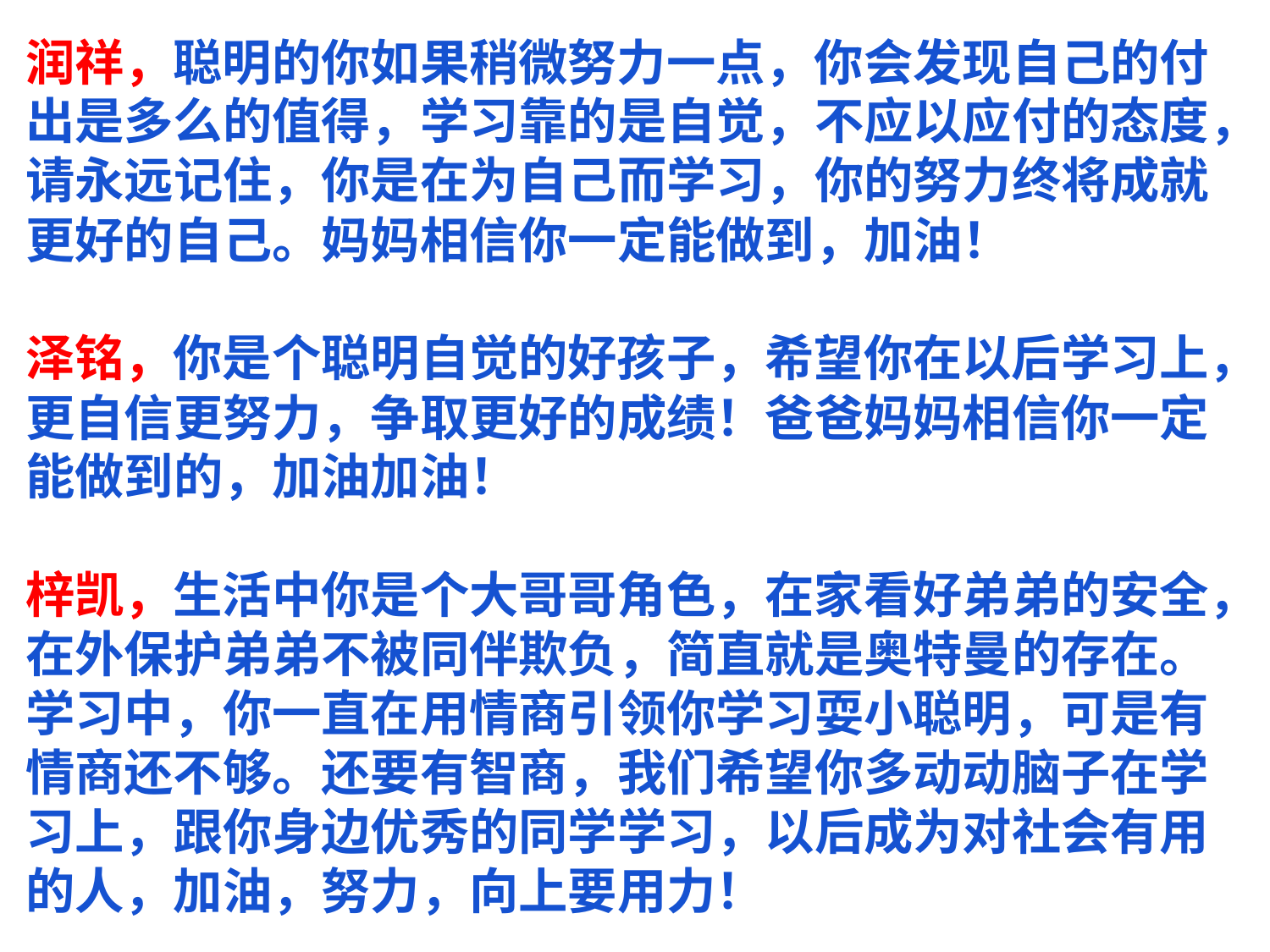

润祥，聪明的你如果稍微努力一点，你会发现自己的付出是多么的值得，学习靠的是自觉，不应以应付的态度，请永远记住，你是在为自己而学习，你的努力终将成就更好的自己。妈妈相信你一定能做到，加油！

泽铭，你是个聪明自觉的好孩子，希望你在以后学习上，更自信更努力，争取更好的成绩！爸爸妈妈相信你一定能做到的，加油加油！

梓凯，生活中你是个大哥哥角色，在家看好弟弟的安全，在外保护弟弟不被同伴欺负，简直就是奥特曼的存在。
学习中，你一直在用情商引领你学习耍小聪明，可是有情商还不够。还要有智商，我们希望你多动动脑子在学习上，跟你身边优秀的同学学习，以后成为对社会有用的人，加油，努力，向上要用力！